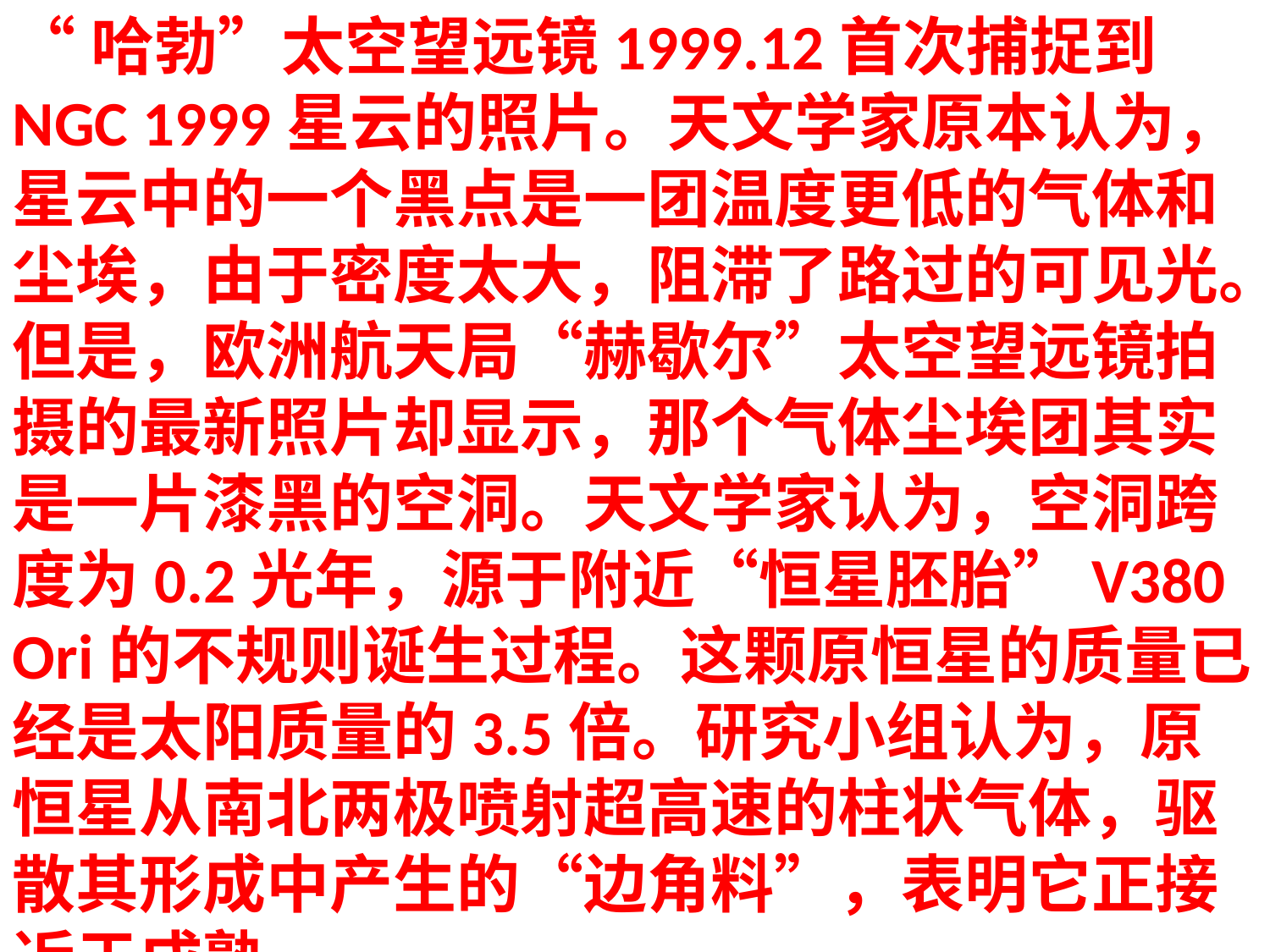

“哈勃”太空望远镜1999.12首次捕捉到NGC 1999星云的照片。天文学家原本认为，星云中的一个黑点是一团温度更低的气体和尘埃，由于密度太大，阻滞了路过的可见光。但是，欧洲航天局“赫歇尔”太空望远镜拍摄的最新照片却显示，那个气体尘埃团其实是一片漆黑的空洞。天文学家认为，空洞跨度为0.2光年，源于附近“恒星胚胎”V380 Ori的不规则诞生过程。这颗原恒星的质量已经是太阳质量的3.5倍。研究小组认为，原恒星从南北两极喷射超高速的柱状气体，驱散其形成中产生的“边角料”，表明它正接近于成熟。